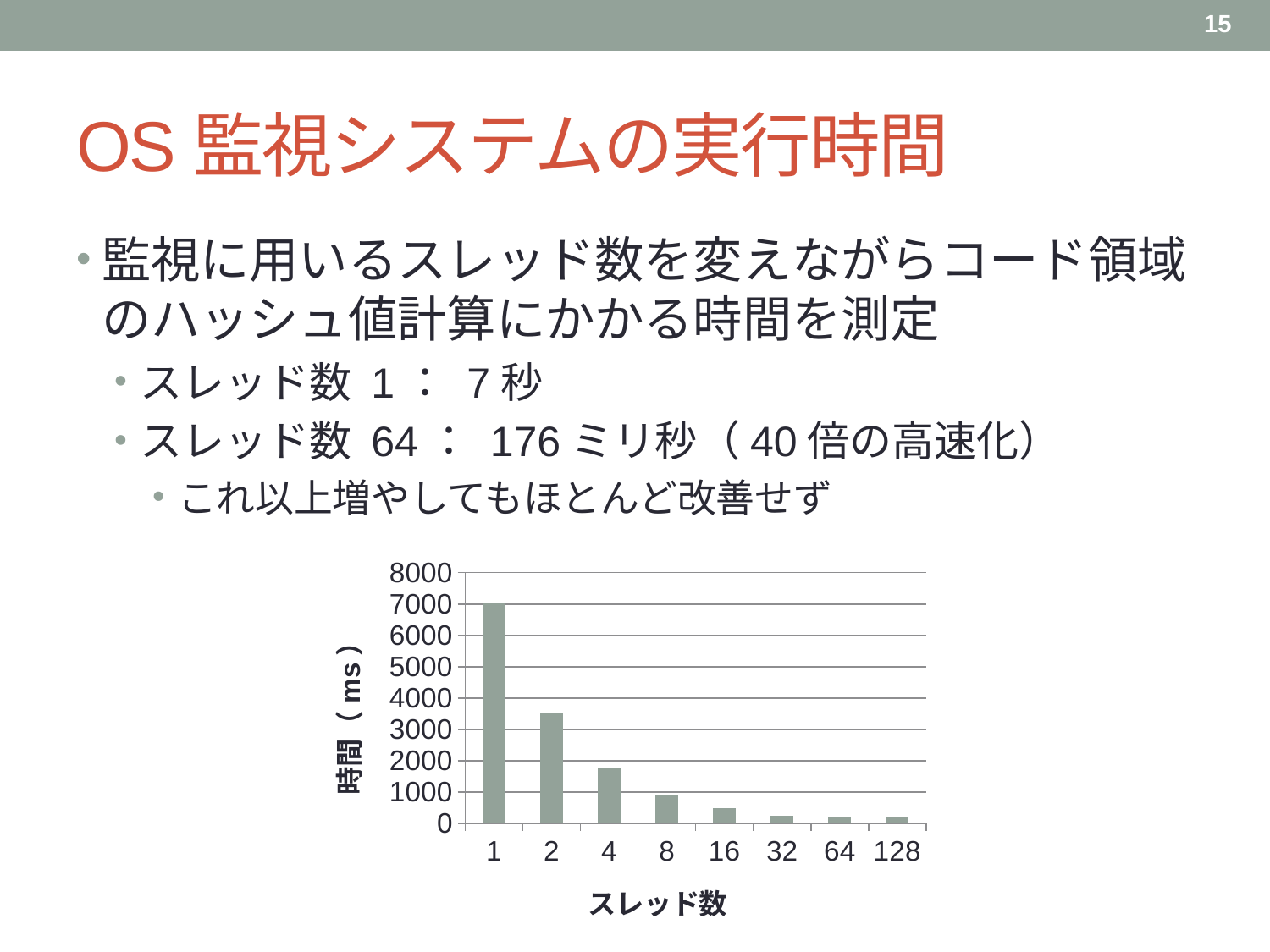

15
# OS監視システムの実行時間
監視に用いるスレッド数を変えながらコード領域のハッシュ値計算にかかる時間を測定
スレッド数 1： 7秒
スレッド数 64： 176ミリ秒（40倍の高速化）
これ以上増やしてもほとんど改善せず

### Chart

| Category |  |
|---|---|
| 1.0 | 7054.0 |
| 2.0 | 3541.0 |
| 4.0 | 1791.0 |
| 8.0 | 915.0 |
| 16.0 | 476.0 |
| 32.0 | 252.0 |
| 64.0 | 178.0 |
| 128.0 | 173.0 |